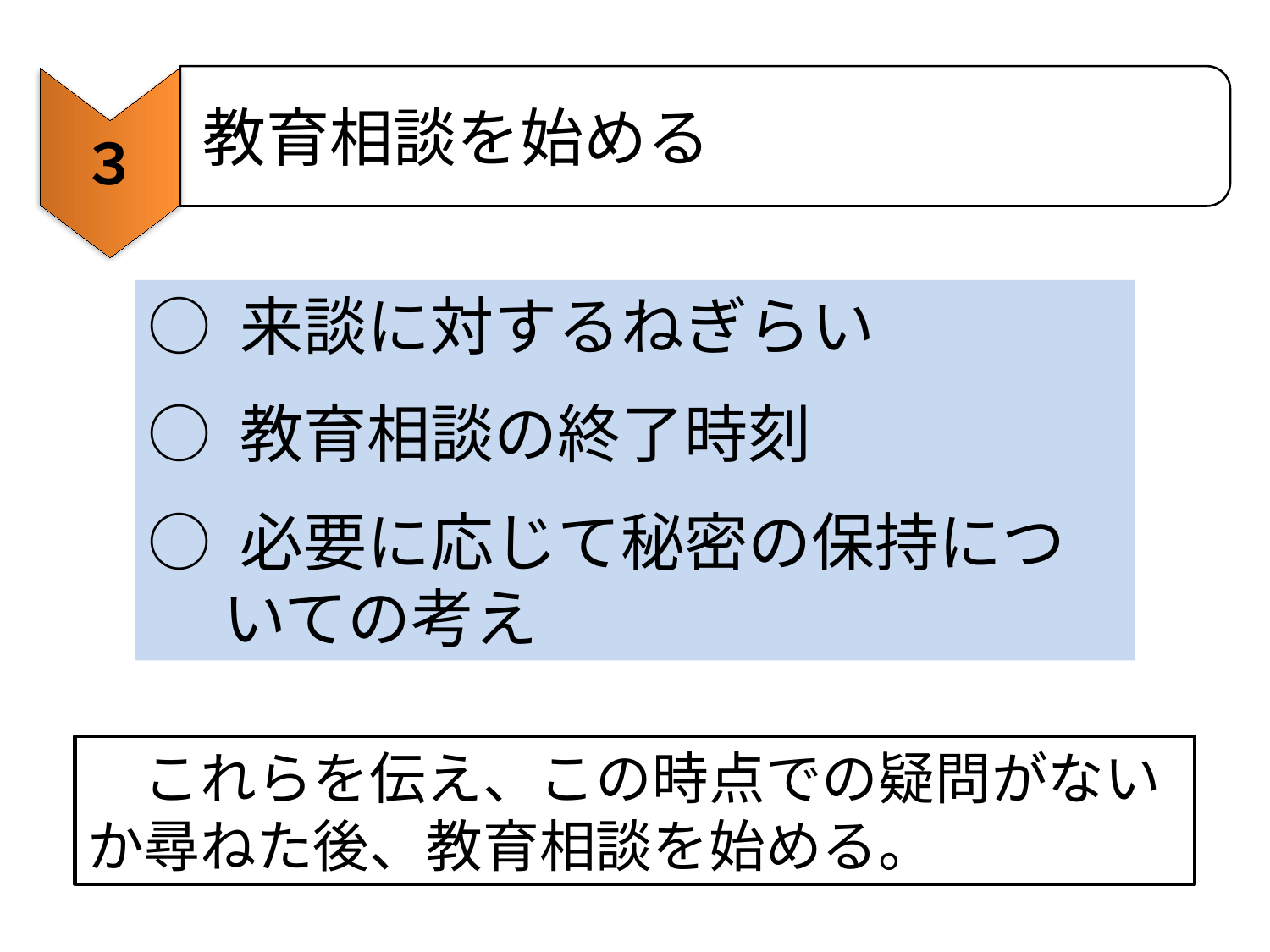

３
教育相談を始める

○ 来談に対するねぎらい
○ 教育相談の終了時刻
○ 必要に応じて秘密の保持についての考え
　これらを伝え、この時点での疑問がないか尋ねた後、教育相談を始める。